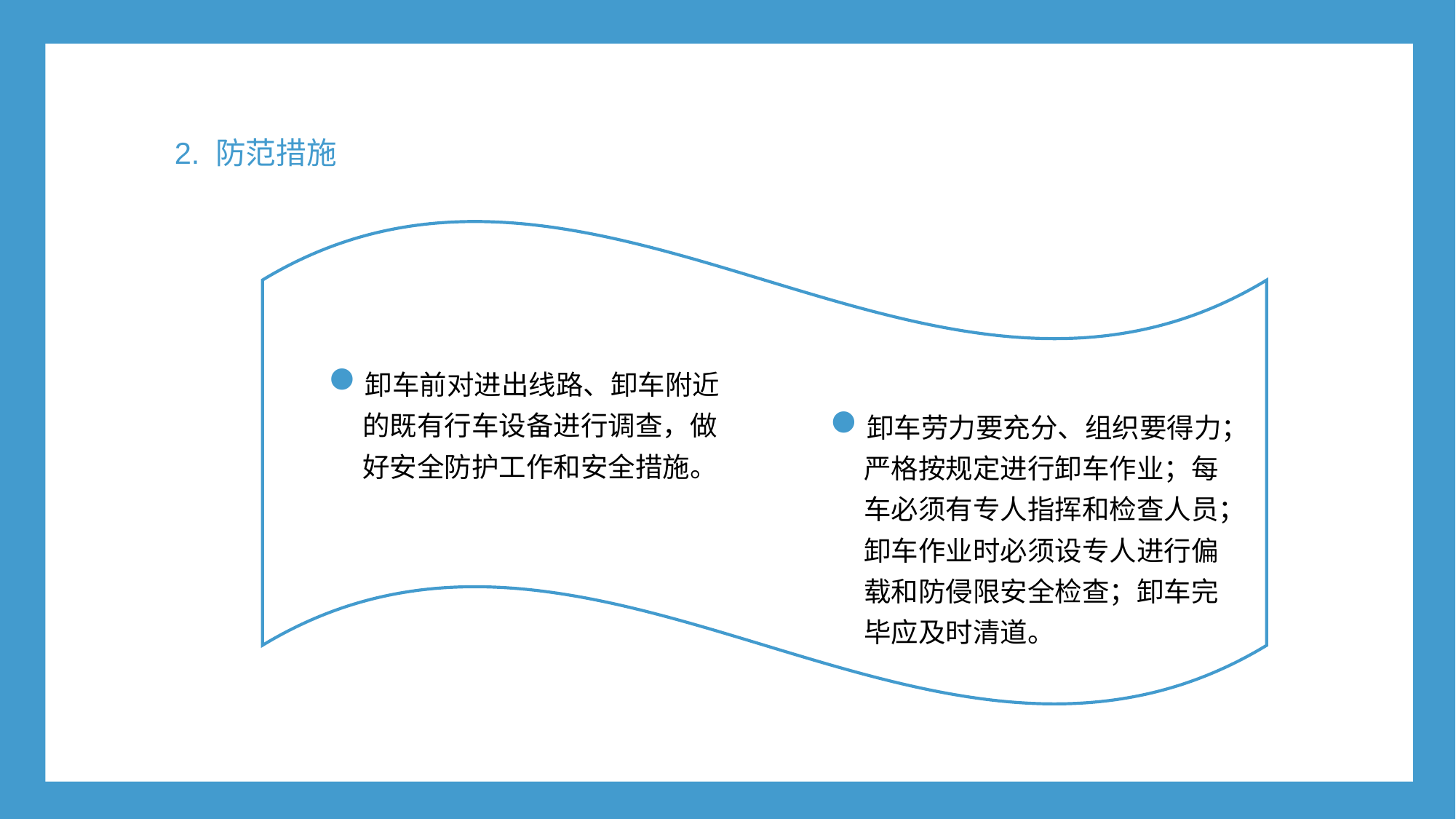

2. 防范措施

卸车前对进出线路、卸车附近的既有行车设备进行调查，做好安全防护工作和安全措施。
卸车劳力要充分、组织要得力；严格按规定进行卸车作业；每车必须有专人指挥和检查人员；卸车作业时必须设专人进行偏载和防侵限安全检查；卸车完毕应及时清道。